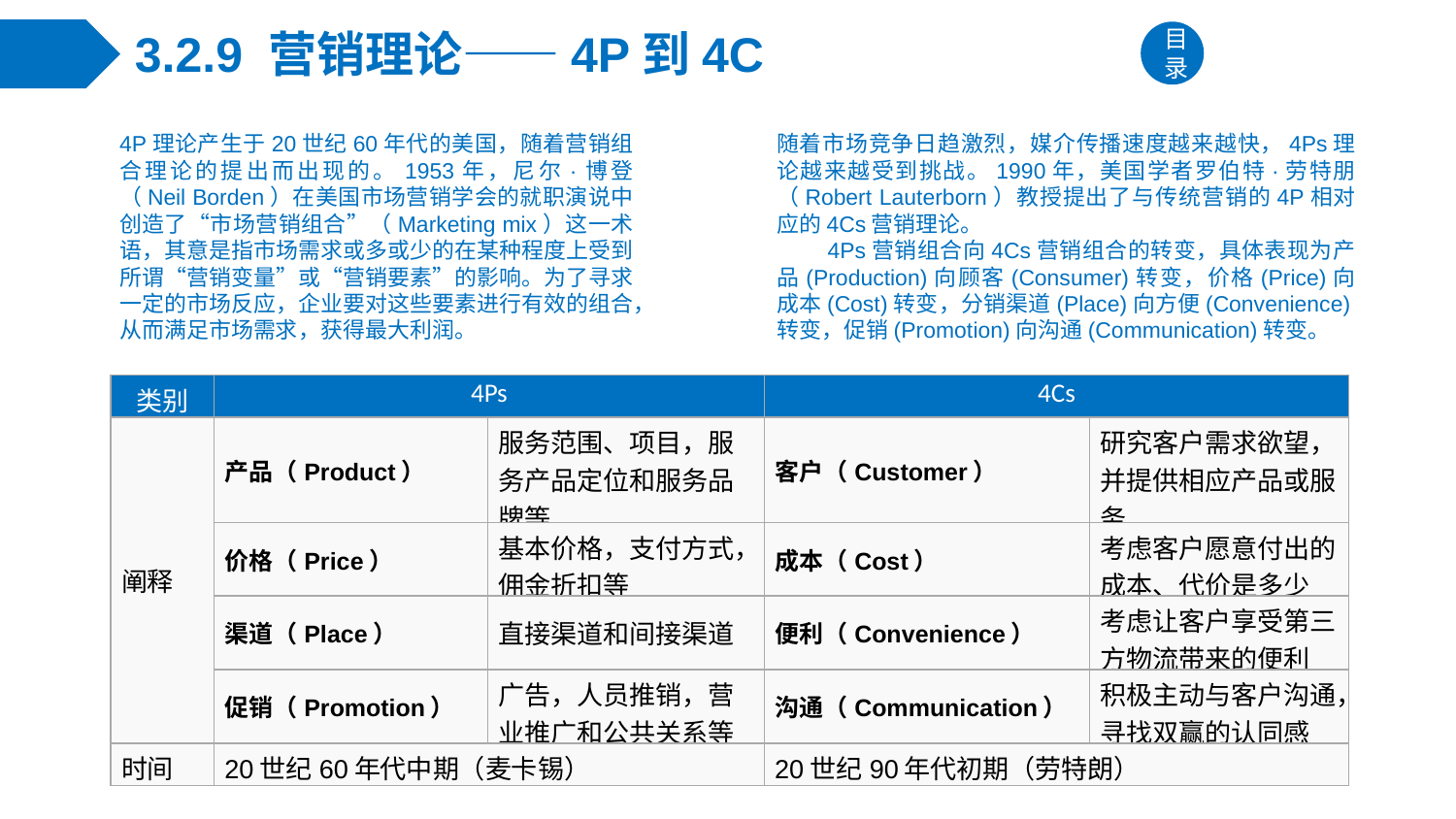

# 3.2.9 营销理论——4P到4C
目录
4P理论产生于20世纪60年代的美国，随着营销组合理论的提出而出现的。1953年，尼尔·博登（Neil Borden）在美国市场营销学会的就职演说中创造了“市场营销组合”（Marketing mix）这一术语，其意是指市场需求或多或少的在某种程度上受到所谓“营销变量”或“营销要素”的影响。为了寻求一定的市场反应，企业要对这些要素进行有效的组合，从而满足市场需求，获得最大利润。
随着市场竞争日趋激烈，媒介传播速度越来越快，4Ps理论越来越受到挑战。1990年，美国学者罗伯特·劳特朋（Robert Lauterborn）教授提出了与传统营销的4P相对应的4Cs营销理论。
　　4Ps营销组合向4Cs营销组合的转变，具体表现为产品(Production)向顾客(Consumer)转变，价格(Price)向成本(Cost)转变，分销渠道(Place)向方便(Convenience)转变，促销(Promotion)向沟通(Communication)转变。
| 类别 | 4Ps |  | 4Cs |  |
| --- | --- | --- | --- | --- |
| 阐释 | 产品（Product） | 服务范围、项目，服务产品定位和服务品牌等 | 客户（Customer） | 研究客户需求欲望，并提供相应产品或服务 |
|  | 价格（Price） | 基本价格，支付方式，佣金折扣等 | 成本（Cost） | 考虑客户愿意付出的成本、代价是多少 |
|  | 渠道（Place） | 直接渠道和间接渠道 | 便利（Convenience） | 考虑让客户享受第三方物流带来的便利 |
|  | 促销（Promotion） | 广告，人员推销，营业推广和公共关系等 | 沟通（Communication） | 积极主动与客户沟通，寻找双赢的认同感 |
| 时间 | 20世纪60年代中期（麦卡锡） |  | 20世纪90年代初期（劳特朗） |  |